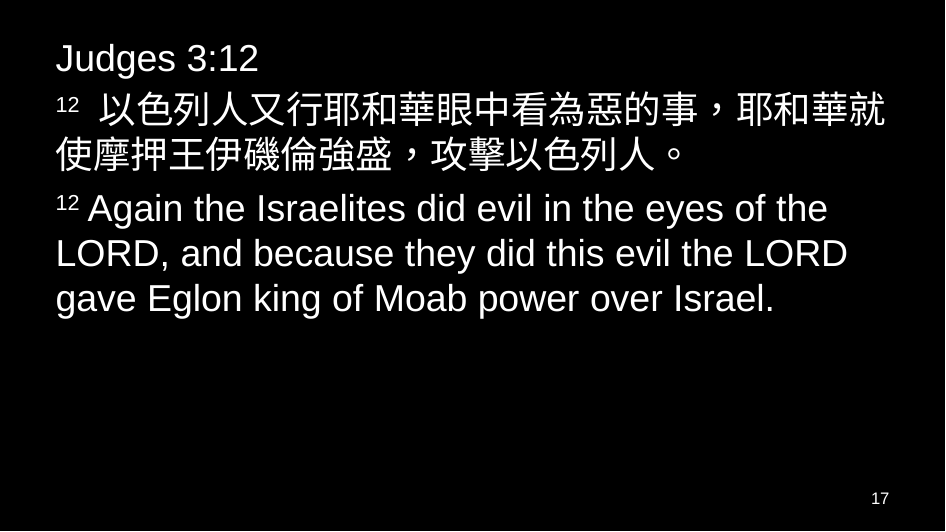

Judges 3:12
12 以色列人又行耶和華眼中看為惡的事，耶和華就使摩押王伊磯倫強盛，攻擊以色列人。
12 Again the Israelites did evil in the eyes of the Lord, and because they did this evil the Lord gave Eglon king of Moab power over Israel.

17